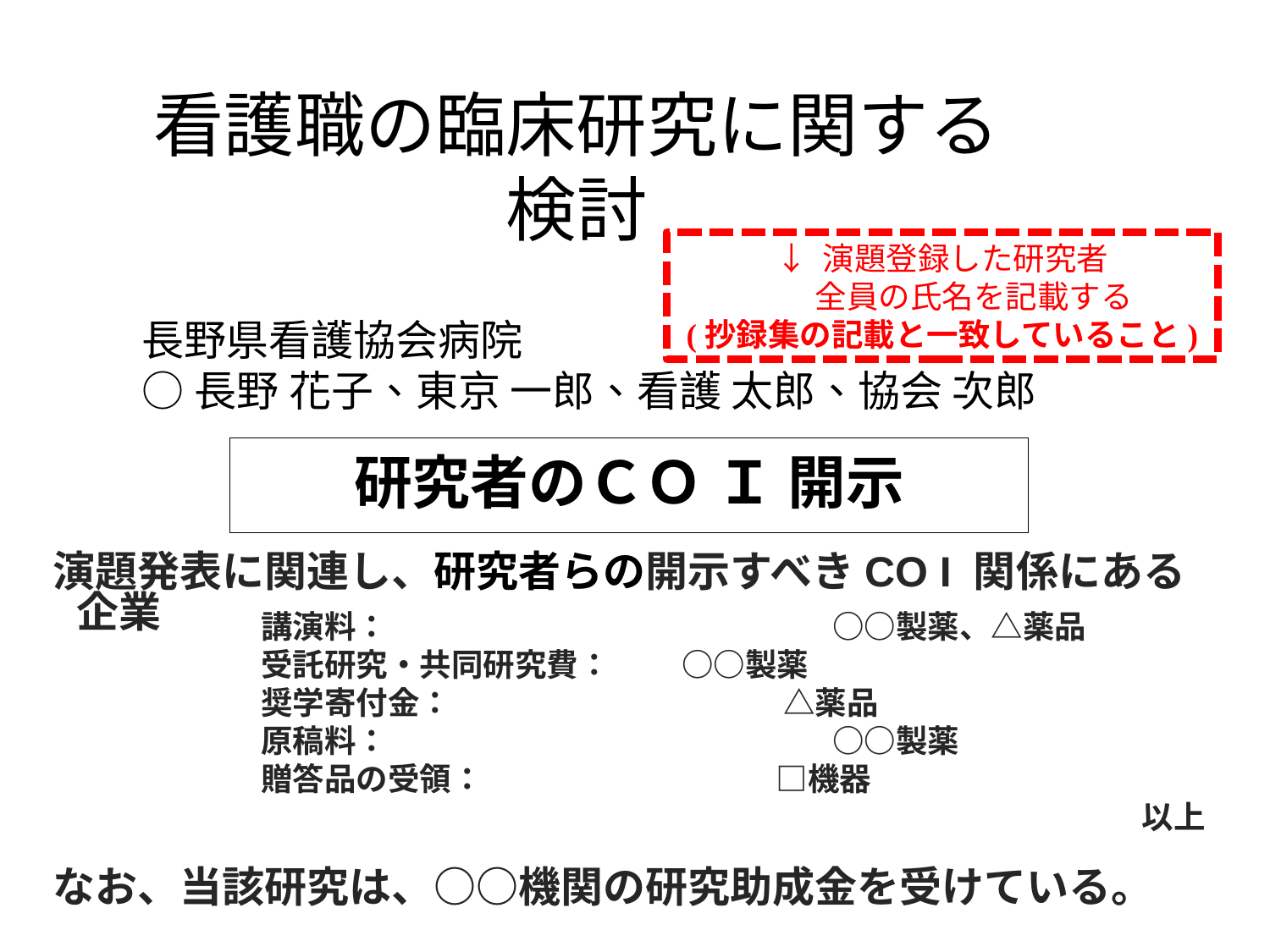

看護職の臨床研究に関する
検討
↓ 演題登録した研究者
　　全員の氏名を記載する
(抄録集の記載と一致していること)
長野県看護協会病院
○長野 花子、東京 一郎、看護 太郎、協会 次郎
# 研究者のＣＯ Ｉ 開示
演題発表に関連し、研究者らの開示すべきCO I 関係にある企業

講演料：　　　　　　　　　　　　　　○○製薬、△薬品
受託研究・共同研究費：          ○○製薬
奨学寄付金：　 　　　　　　　　　 △薬品
原稿料：　　　　　　　　　　　　　　○○製薬
贈答品の受領：　　　　　　　　　 □機器
以上
なお、当該研究は、○○機関の研究助成金を受けている。